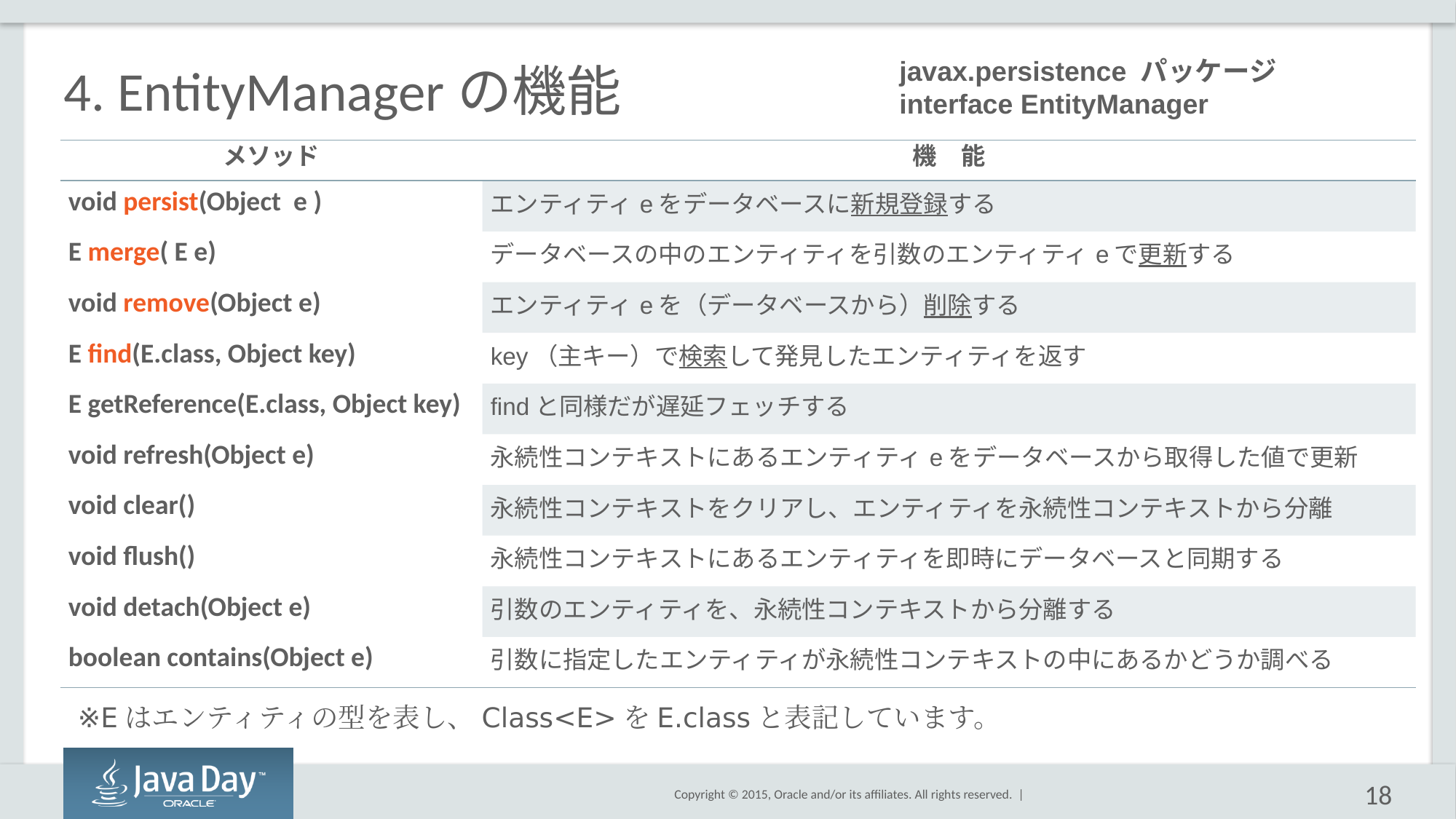

# 4. EntityManagerの機能
javax.persistence パッケージ
interface EntityManager
| メソッド | 機　能 |
| --- | --- |
| void persist(Object e ) | エンティティeをデータベースに新規登録する |
| E merge( E e) | データベースの中のエンティティを引数のエンティティeで更新する |
| void remove(Object e) | エンティティeを（データベースから）削除する |
| E find(E.class, Object key) | key（主キー）で検索して発見したエンティティを返す |
| E getReference(E.class, Object key) | findと同様だが遅延フェッチする |
| void refresh(Object e) | 永続性コンテキストにあるエンティティeをデータベースから取得した値で更新 |
| void clear() | 永続性コンテキストをクリアし、エンティティを永続性コンテキストから分離 |
| void flush() | 永続性コンテキストにあるエンティティを即時にデータベースと同期する |
| void detach(Object e) | 引数のエンティティを、永続性コンテキストから分離する |
| boolean contains(Object e) | 引数に指定したエンティティが永続性コンテキストの中にあるかどうか調べる |

※Eはエンティティの型を表し、Class<E>をE.classと表記しています。

18